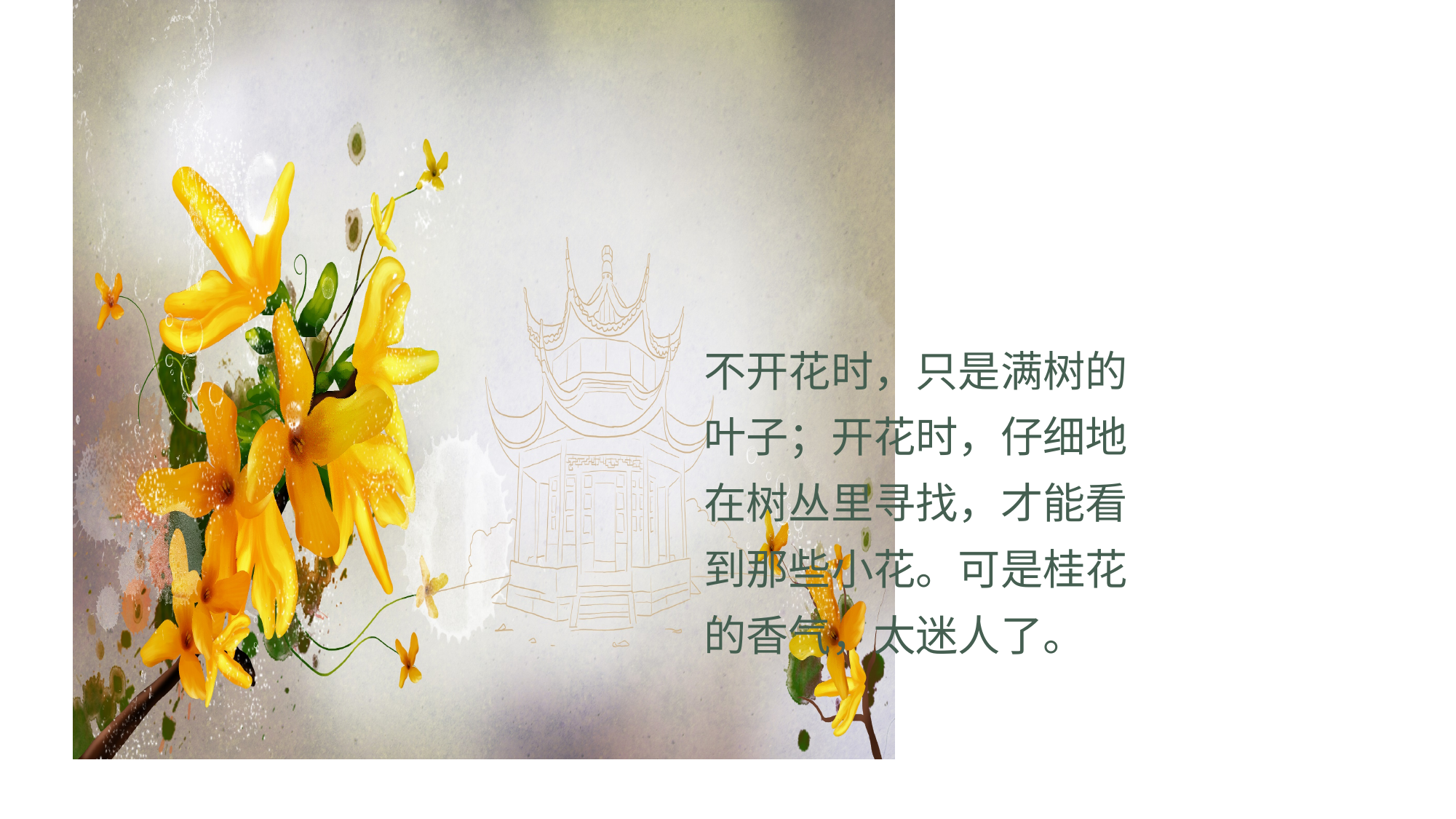

不开花时，只是满树的叶子；开花时，仔细地在树丛里寻找，才能看到那些小花。可是桂花的香气，太迷人了。